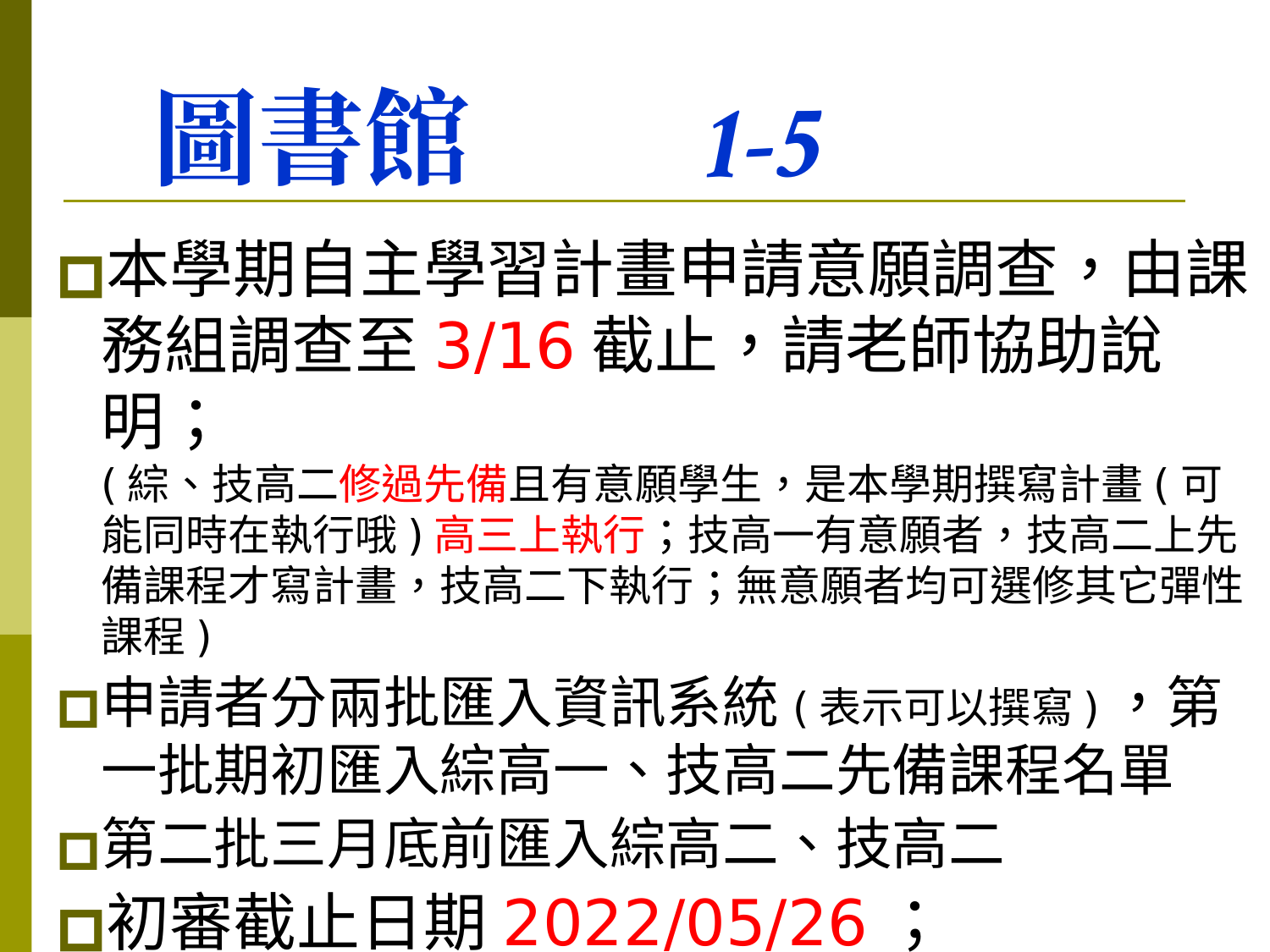

# 圖書館           1-5
本學期自主學習計畫申請意願調查，由課務組調查至3/16截止，請老師協助說明；
(綜、技高二修過先備且有意願學生，是本學期撰寫計畫(可能同時在執行哦)高三上執行；技高一有意願者，技高二上先備課程才寫計畫，技高二下執行；無意願者均可選修其它彈性課程)
申請者分兩批匯入資訊系統(表示可以撰寫)，第一批期初匯入綜高一、技高二先備課程名單
第二批三月底前匯入綜高二、技高二
初審截止日期2022/05/26；
(未通過者高三可選修其它彈時課程)